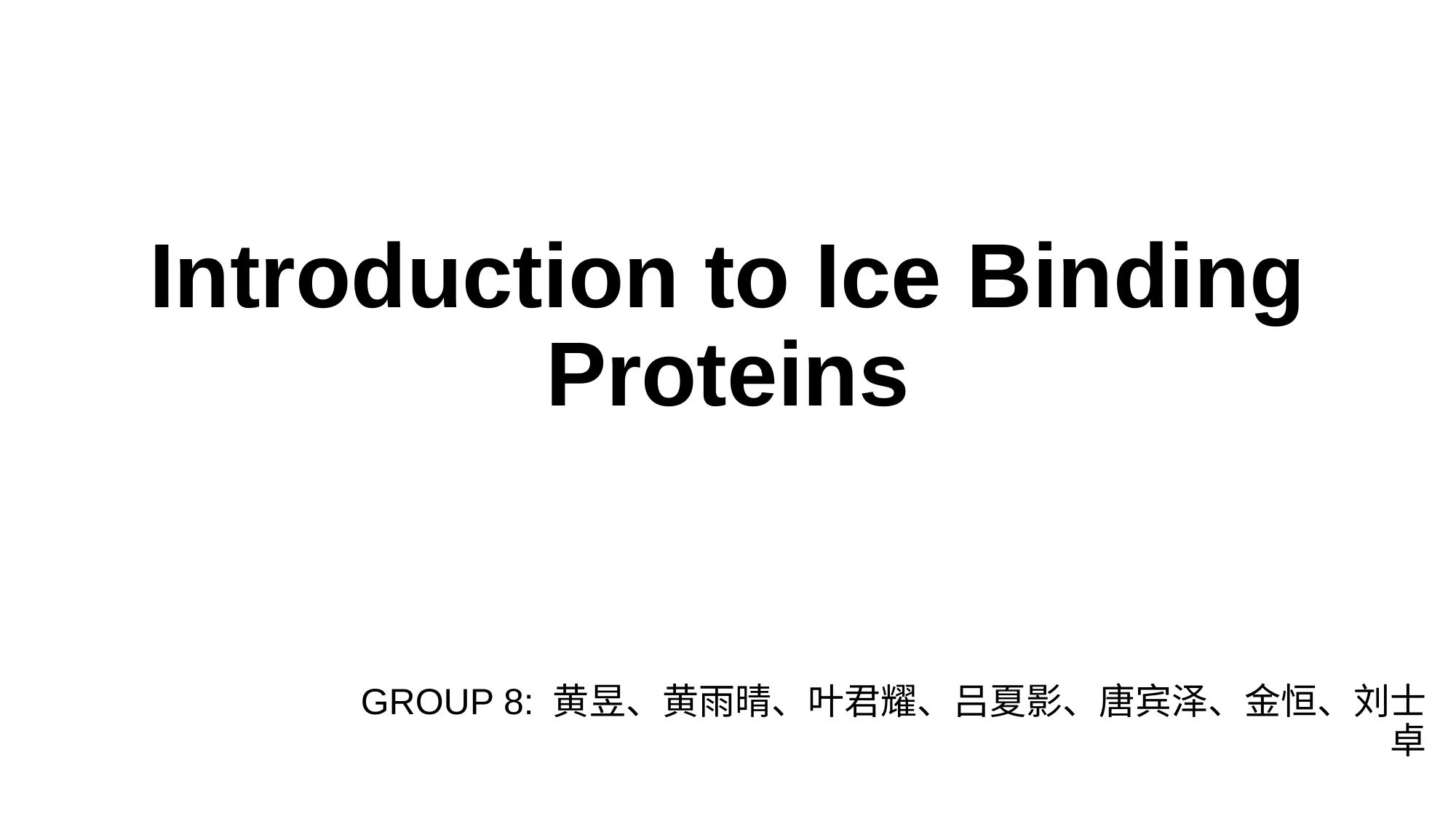

# Introduction to Ice Binding Proteins
GROUP 8: 黄昱、黄雨晴、叶君耀、吕夏影、唐宾泽、金恒、刘士卓